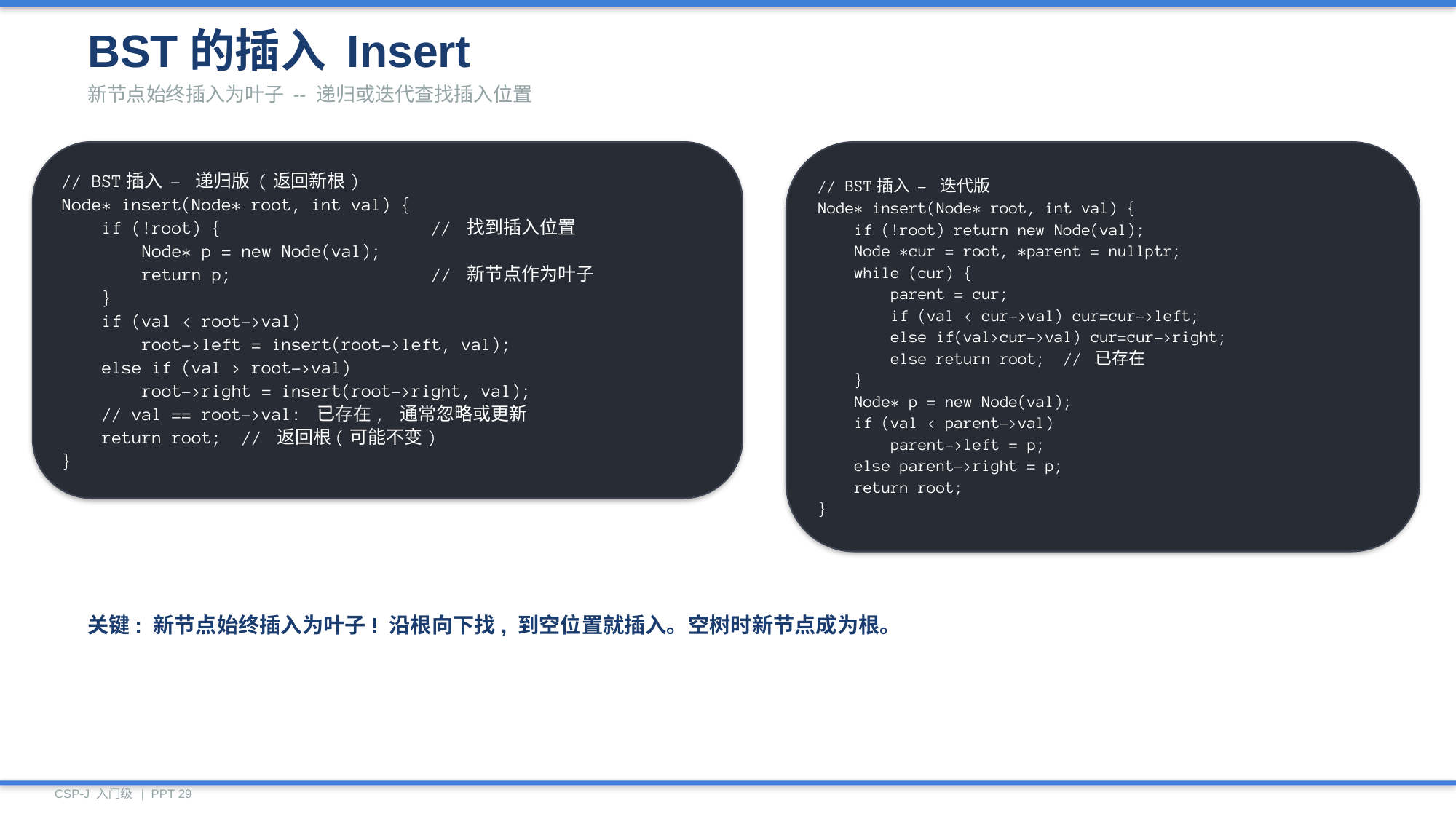

BST的插入 Insert
新节点始终插入为叶子 -- 递归或迭代查找插入位置
// BST插入 - 递归版 (返回新根)
Node* insert(Node* root, int val) {
    if (!root) {                     // 找到插入位置
        Node* p = new Node(val);
        return p;                    // 新节点作为叶子
    }
    if (val < root->val)
        root->left = insert(root->left, val);
    else if (val > root->val)
        root->right = insert(root->right, val);
    // val == root->val: 已存在, 通常忽略或更新
    return root;  // 返回根(可能不变)
}
// BST插入 - 迭代版
Node* insert(Node* root, int val) {
    if (!root) return new Node(val);
    Node *cur = root, *parent = nullptr;
    while (cur) {
        parent = cur;
        if (val < cur->val) cur=cur->left;
        else if(val>cur->val) cur=cur->right;
        else return root;  // 已存在
    }
    Node* p = new Node(val);
    if (val < parent->val)
        parent->left = p;
    else parent->right = p;
    return root;
}
关键: 新节点始终插入为叶子! 沿根向下找, 到空位置就插入。空树时新节点成为根。

CSP-J 入门级  |  PPT 29